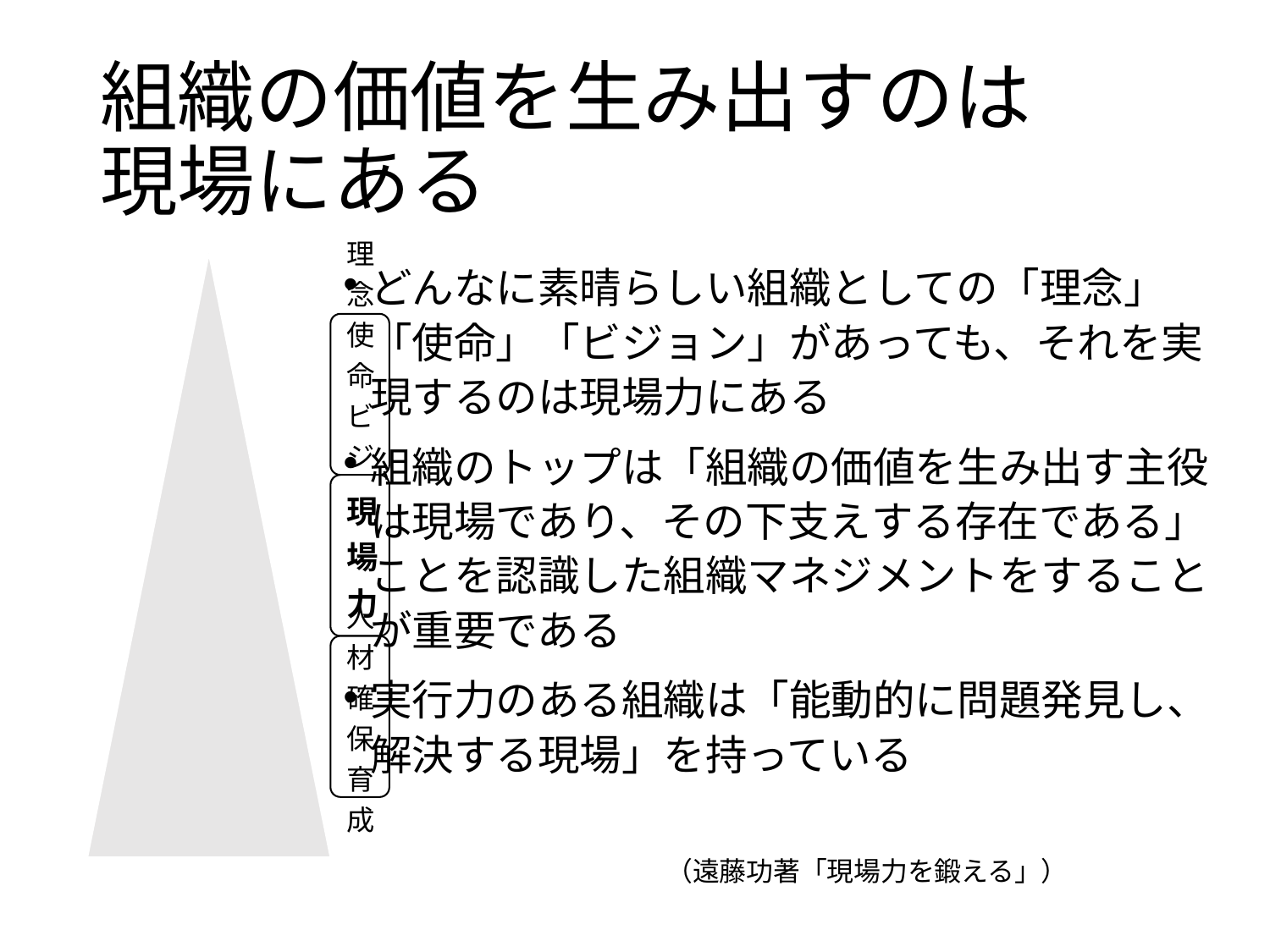

# 組織の価値を生み出すのは 現場にある
どんなに素晴らしい組織としての「理念」「使命」「ビジョン」があっても、それを実現するのは現場力にある
組織のトップは「組織の価値を生み出す主役は現場であり、その下支えする存在である」ことを認識した組織マネジメントをすることが重要である
実行力のある組織は「能動的に問題発見し、解決する現場」を持っている

　　　　　　　　　　　　（遠藤功著「現場力を鍛える」）
理念
使命
ビジョン
現場力
育成